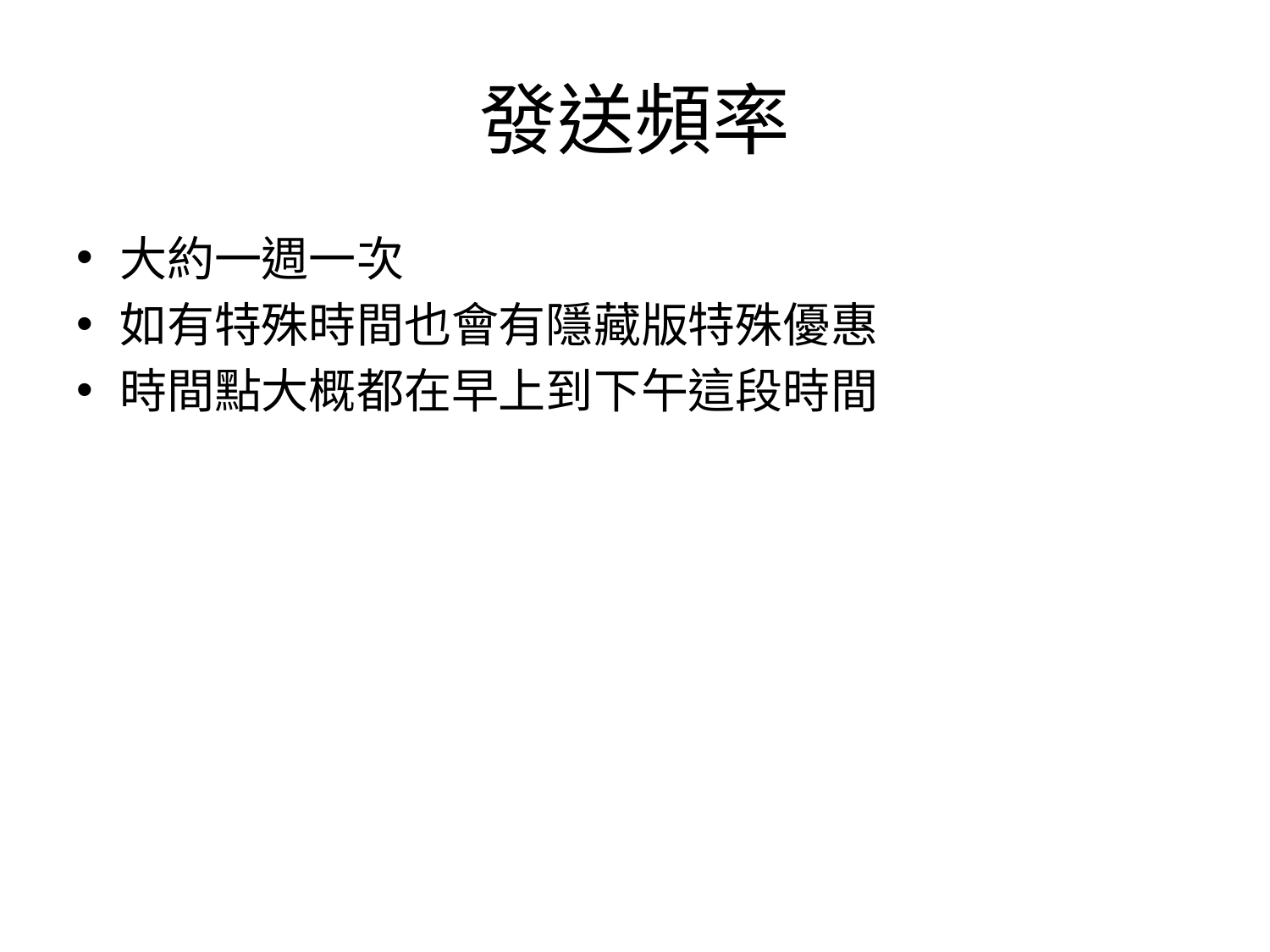

# 發送頻率
大約一週一次
如有特殊時間也會有隱藏版特殊優惠
時間點大概都在早上到下午這段時間